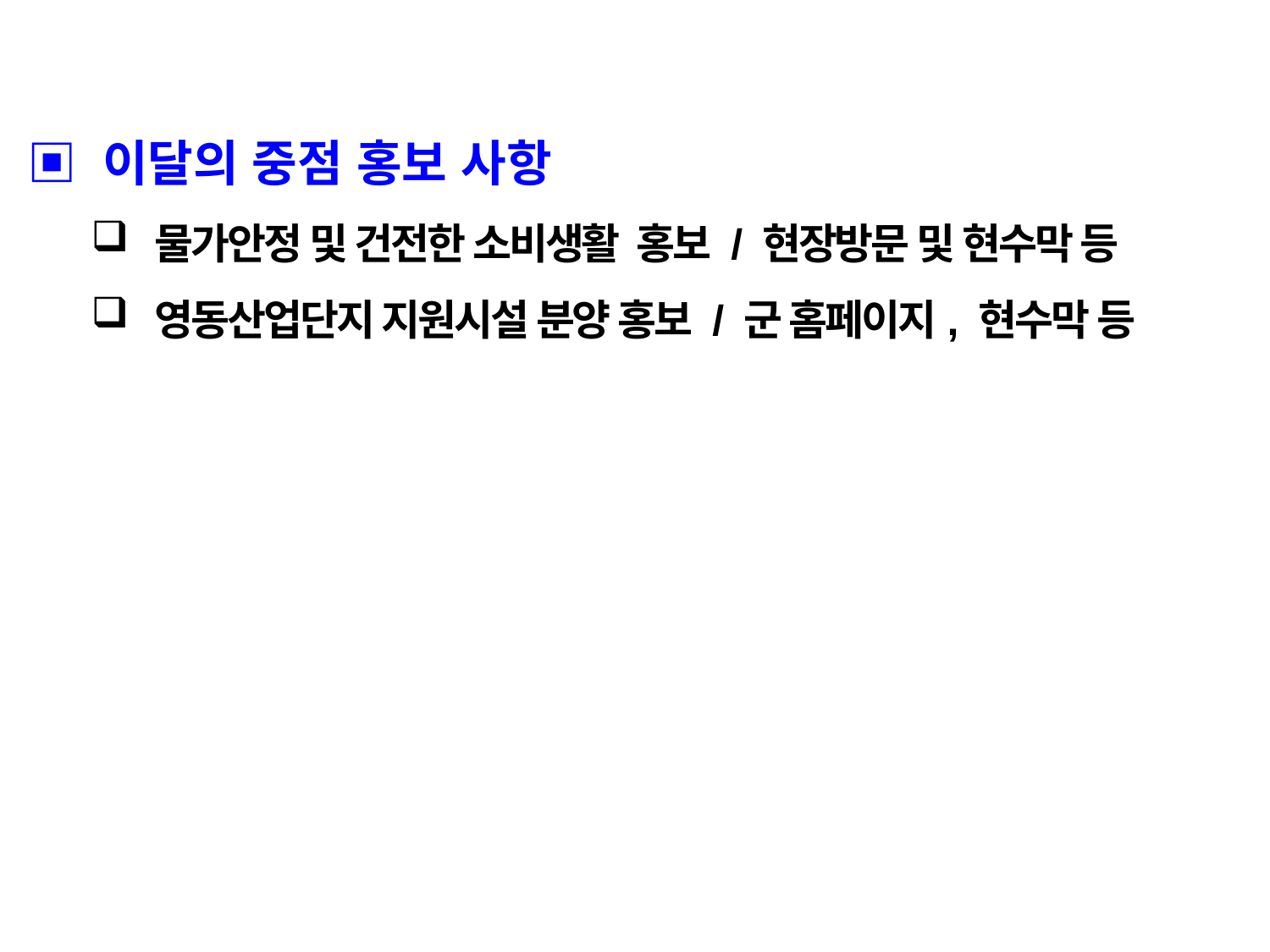

▣ 이달의 중점 홍보 사항
물가안정 및 건전한 소비생활  홍보 / 현장방문 및 현수막 등
영동산업단지 지원시설 분양 홍보 / 군 홈페이지, 현수막 등